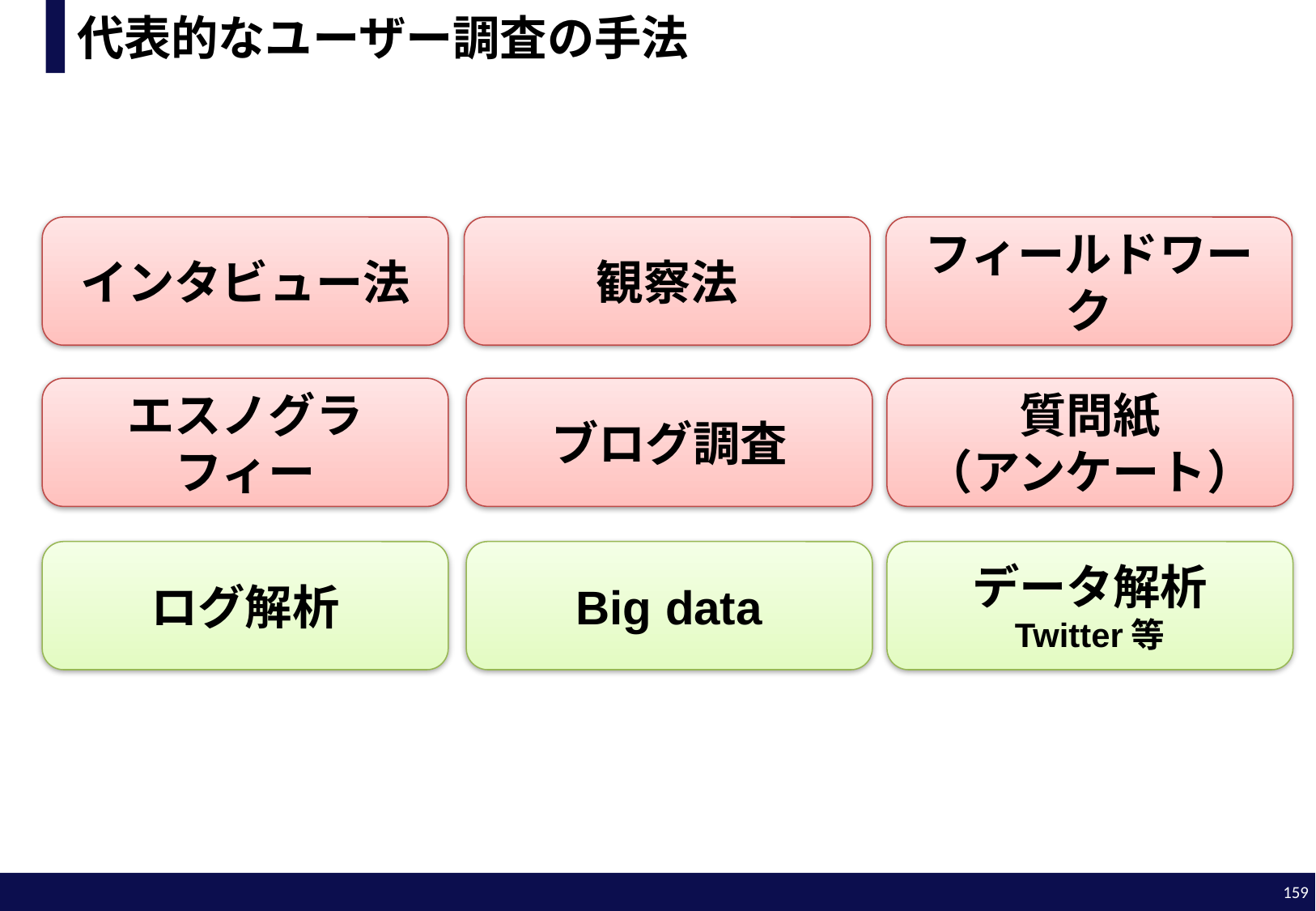

# 代表的なユーザー調査の手法
インタビュー法
観察法
フィールドワーク
エスノグラフィー
ブログ調査
質問紙
（アンケート）
ログ解析
Big data
データ解析
Twitter等